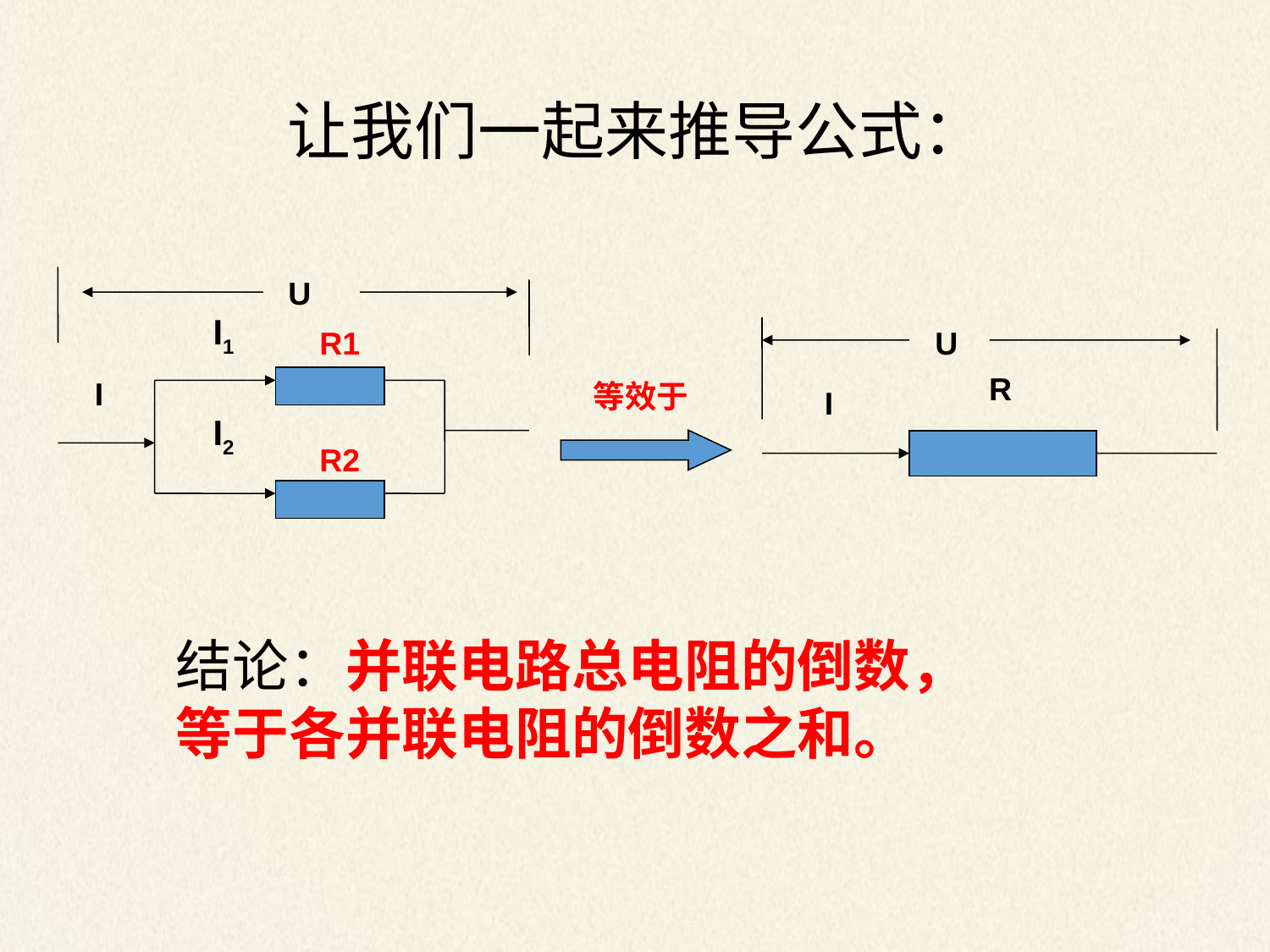

让我们一起来推导公式：

U

I1
I

I2

R1
R2

U

R
I

等效于

结论：并联电路总电阻的倒数，
等于各并联电阻的倒数之和。